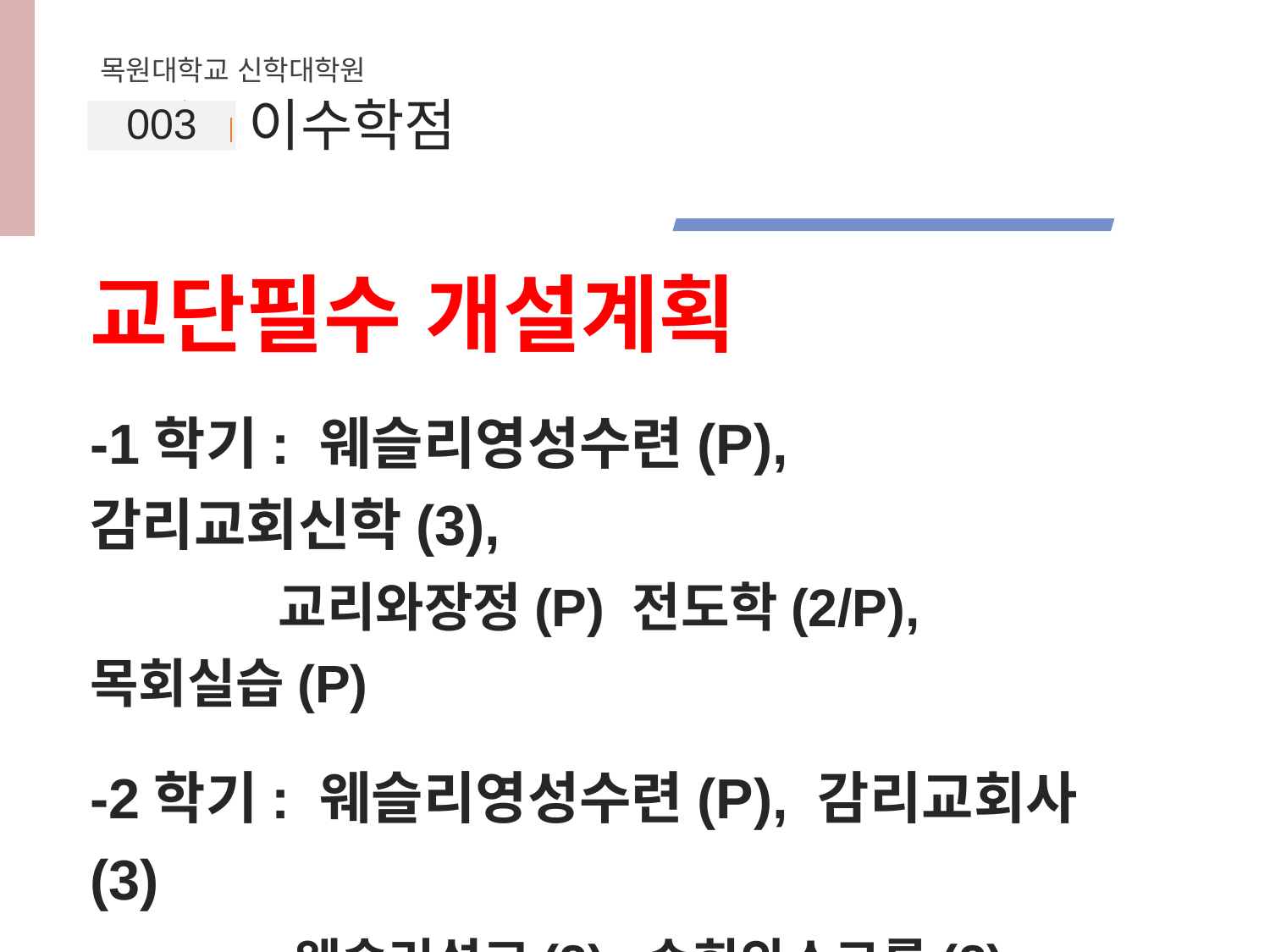

목원대학교 신학대학원
003
이수학점
교단필수 개설계획

-1학기: 웨슬리영성수련(P), 감리교회신학(3),
           교리와장정(P) 전도학(2/P), 목회실습(P)

-2학기: 웨슬리영성수련(P), 감리교회사(3)
            웨슬리설교(2), 속회와소그룹(2), 목회실습(P)

필수는 미루지 말고, 미리미리 듣기